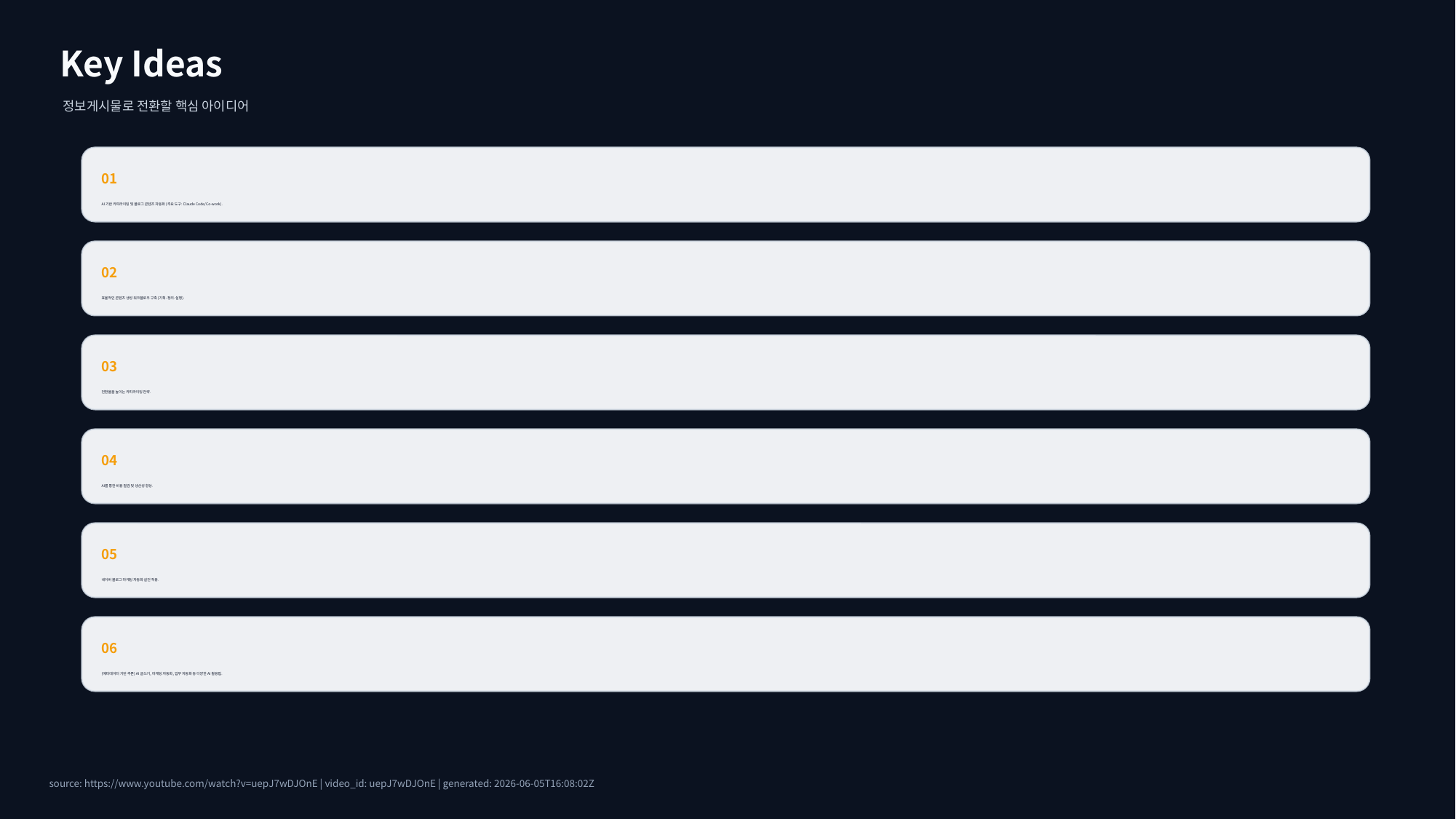

Key Ideas
정보게시물로 전환할 핵심 아이디어

01
AI 기반 카피라이팅 및 블로그 콘텐츠 자동화 (주요 도구: Claude Code/Co-work).

02
효율적인 콘텐츠 생성 워크플로우 구축 (기획-정리-실행).

03
전환율을 높이는 카피라이팅 전략.

04
AI를 통한 비용 절감 및 생산성 향상.

05
네이버 블로그 마케팅 자동화 실전 적용.

06
(메타데이터 기반 추론) AI 글쓰기, 마케팅 자동화, 업무 자동화 등 다양한 AI 활용법.
source: https://www.youtube.com/watch?v=uepJ7wDJOnE | video_id: uepJ7wDJOnE | generated: 2026-06-05T16:08:02Z